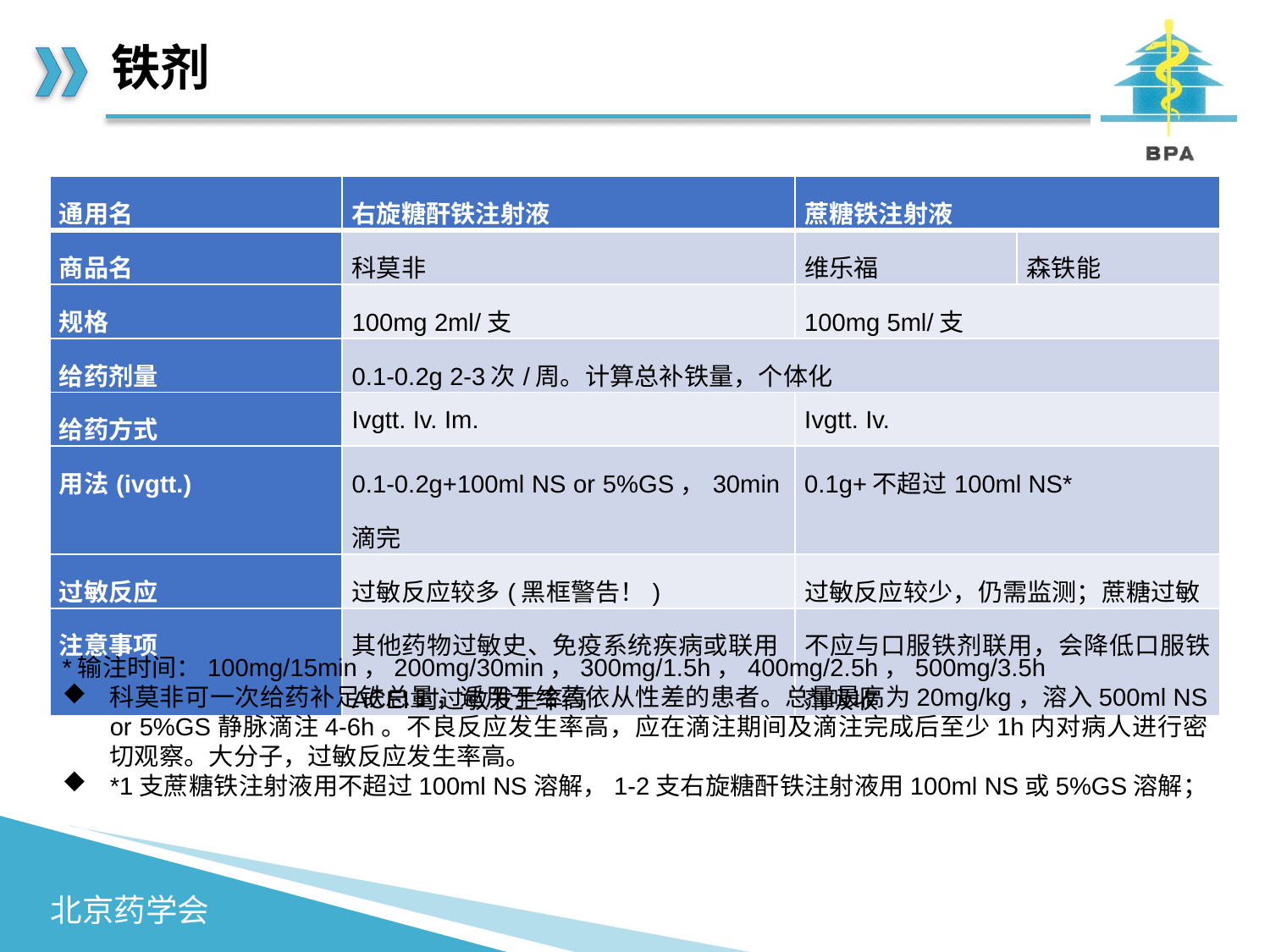

# 铁剂
| 通用名 | 右旋糖酐铁注射液 | 蔗糖铁注射液 |  |
| --- | --- | --- | --- |
| 商品名 | 科莫非 | 维乐福 | 森铁能 |
| 规格 | 100mg 2ml/支 | 100mg 5ml/支 |  |
| 给药剂量 | 0.1-0.2g 2-3次/周。计算总补铁量，个体化 |  |  |
| 给药方式 | Ivgtt. Iv. Im. | Ivgtt. Iv. |  |
| 用法(ivgtt.) | 0.1-0.2g+100ml NS or 5%GS，30min滴完 | 0.1g+不超过100ml NS\* |  |
| 过敏反应 | 过敏反应较多(黑框警告！) | 过敏反应较少，仍需监测；蔗糖过敏 |  |
| 注意事项 | 其他药物过敏史、免疫系统疾病或联用ACEI时过敏发生率高 | 不应与口服铁剂联用，会降低口服铁剂吸收 |  |
*输注时间：100mg/15min，200mg/30min，300mg/1.5h，400mg/2.5h，500mg/3.5h
科莫非可一次给药补足铁总量，适用于给药依从性差的患者。总量最高为20mg/kg，溶入500ml NS or 5%GS静脉滴注4-6h。不良反应发生率高，应在滴注期间及滴注完成后至少1h内对病人进行密切观察。大分子，过敏反应发生率高。
*1支蔗糖铁注射液用不超过100ml NS溶解，1-2支右旋糖酐铁注射液用100ml NS或5%GS溶解；